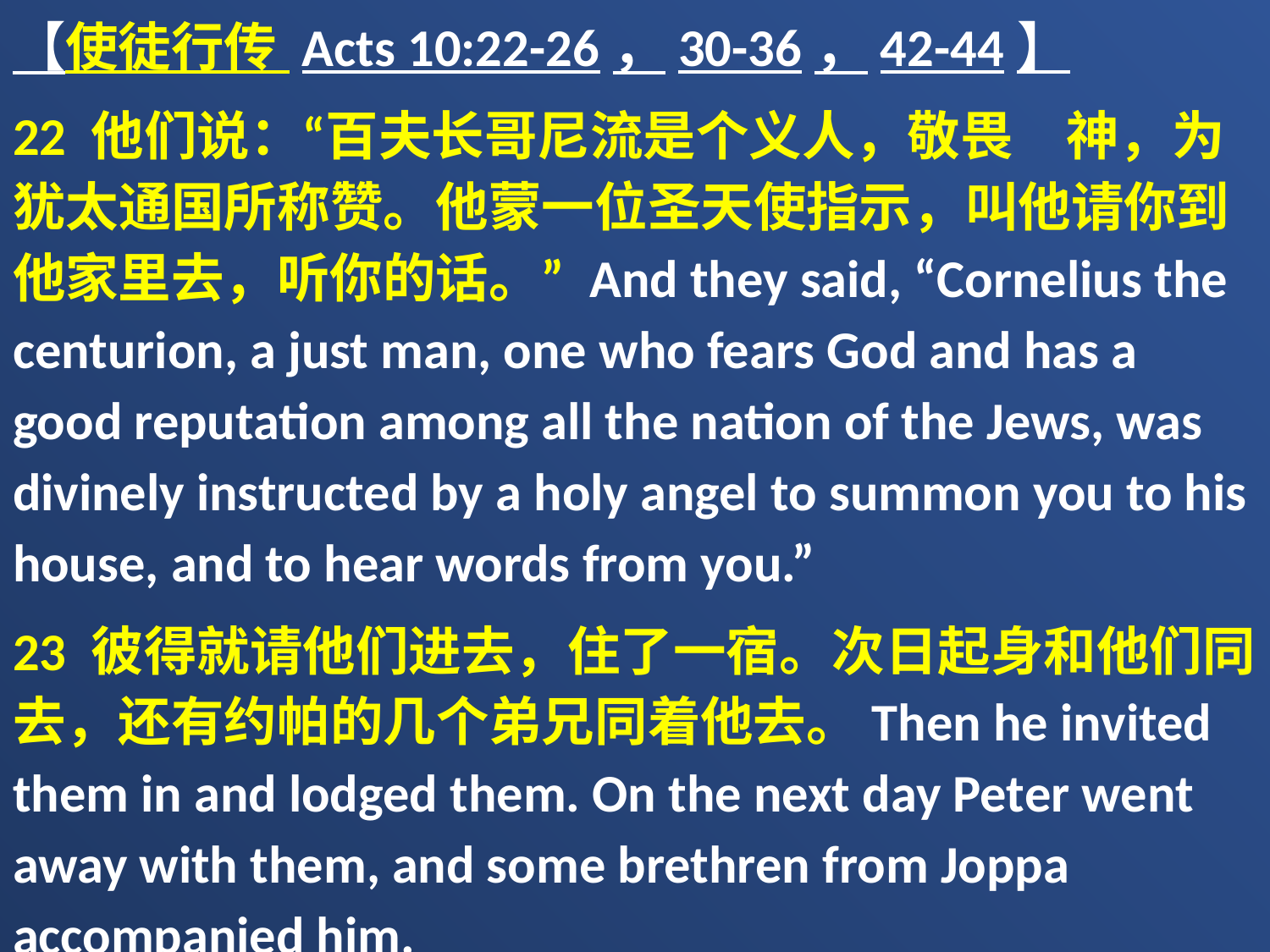

【使徒行传 Acts 10:22-26，30-36，42-44】
22 他们说：“百夫长哥尼流是个义人，敬畏　神，为犹太通国所称赞。他蒙一位圣天使指示，叫他请你到他家里去，听你的话。” And they said, “Cornelius the centurion, a just man, one who fears God and has a good reputation among all the nation of the Jews, was divinely instructed by a holy angel to summon you to his house, and to hear words from you.”
23 彼得就请他们进去，住了一宿。次日起身和他们同去，还有约帕的几个弟兄同着他去。Then he invited them in and lodged them. On the next day Peter went away with them, and some brethren from Joppa accompanied him.